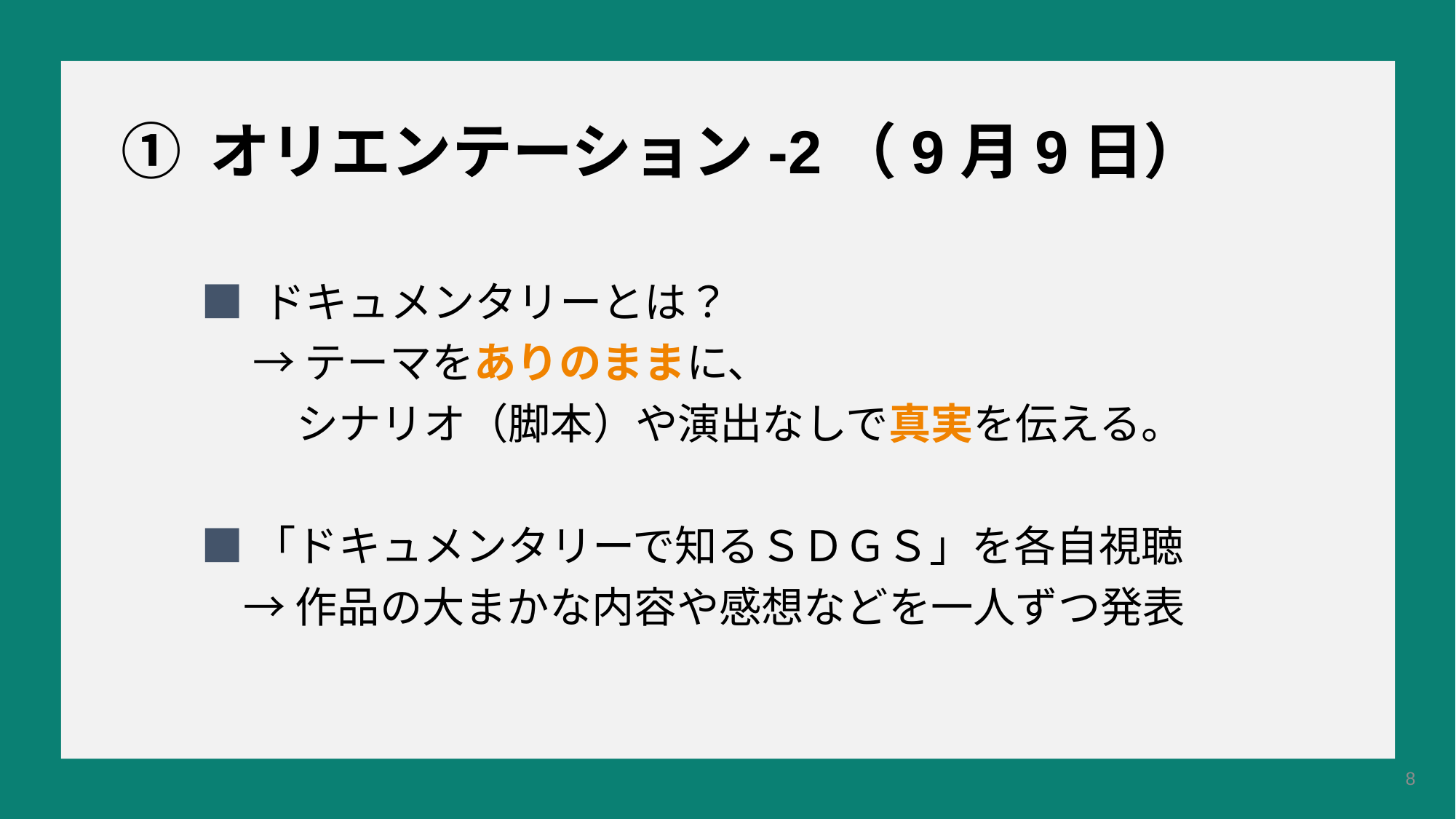

① オリエンテーション-2（9月9日）

■ ドキュメンタリーとは？
　 → テーマをありのままに、
         シナリオ（脚本）や演出なしで真実を伝える。

■「ドキュメンタリーで知るＳＤＧＳ」を各自視聴
　→ 作品の大まかな内容や感想などを一人ずつ発表

8